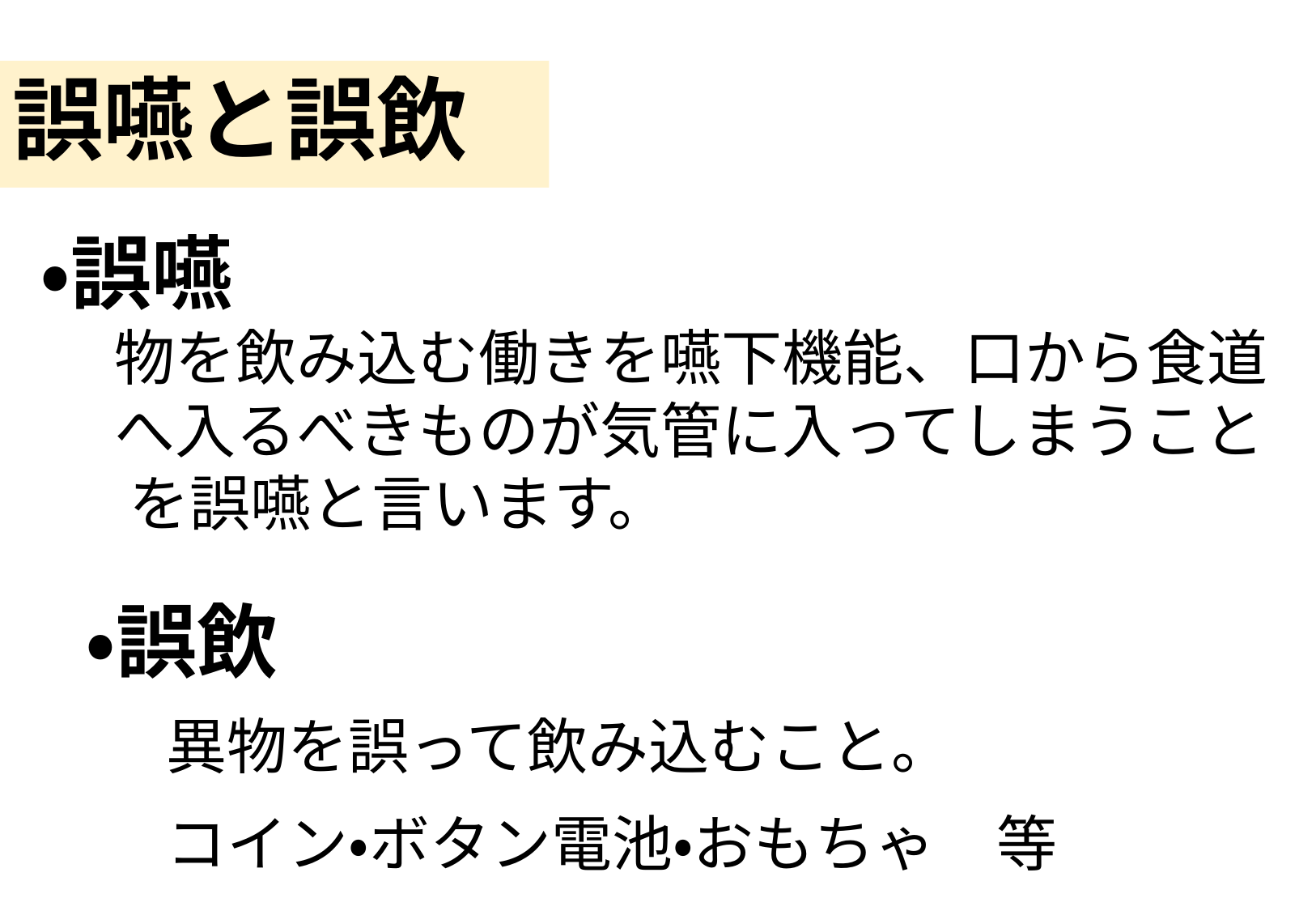

# 誤嚥と誤飲
・誤嚥
　 物を飲み込む働きを嚥下機能、口から食道
　 へ入るべきものが気管に入ってしまうこと
 　を誤嚥と言います。

・誤飲
　異物を誤って飲み込むこと。
　コイン・ボタン電池・おもちゃ　等